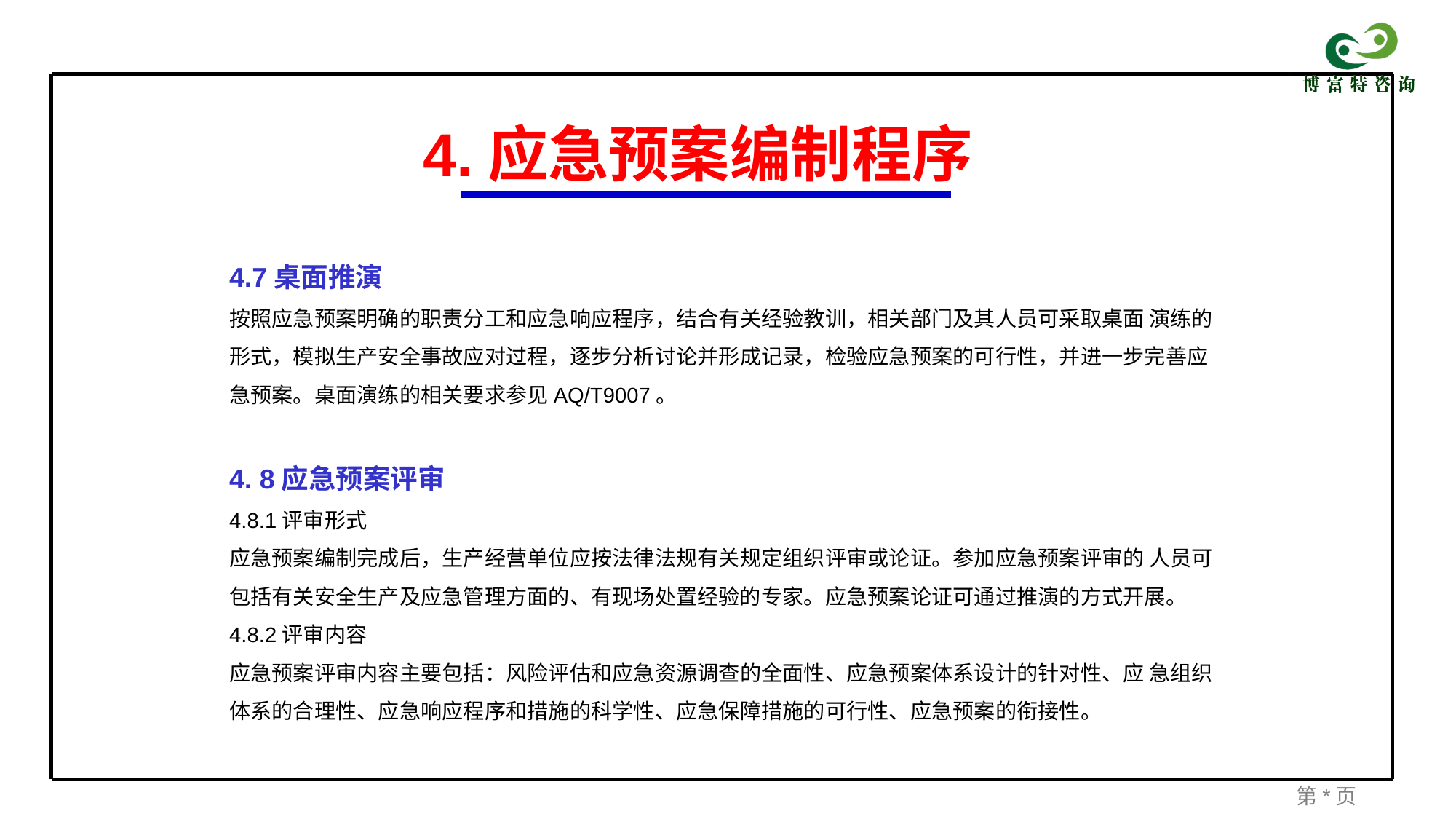

4.应急预案编制程序
4.7桌面推演
按照应急预案明确的职责分工和应急响应程序，结合有关经验教训，相关部门及其人员可采取桌面 演练的形式，模拟生产安全事故应对过程，逐步分析讨论并形成记录，检验应急预案的可行性，并进一步完善应急预案。桌面演练的相关要求参见AQ/T9007。

4. 8应急预案评审
4.8.1评审形式
应急预案编制完成后，生产经营单位应按法律法规有关规定组织评审或论证。参加应急预案评审的 人员可包括有关安全生产及应急管理方面的、有现场处置经验的专家。应急预案论证可通过推演的方式开展。
4.8.2评审内容
应急预案评审内容主要包括：风险评估和应急资源调查的全面性、应急预案体系设计的针对性、应 急组织体系的合理性、应急响应程序和措施的科学性、应急保障措施的可行性、应急预案的衔接性。